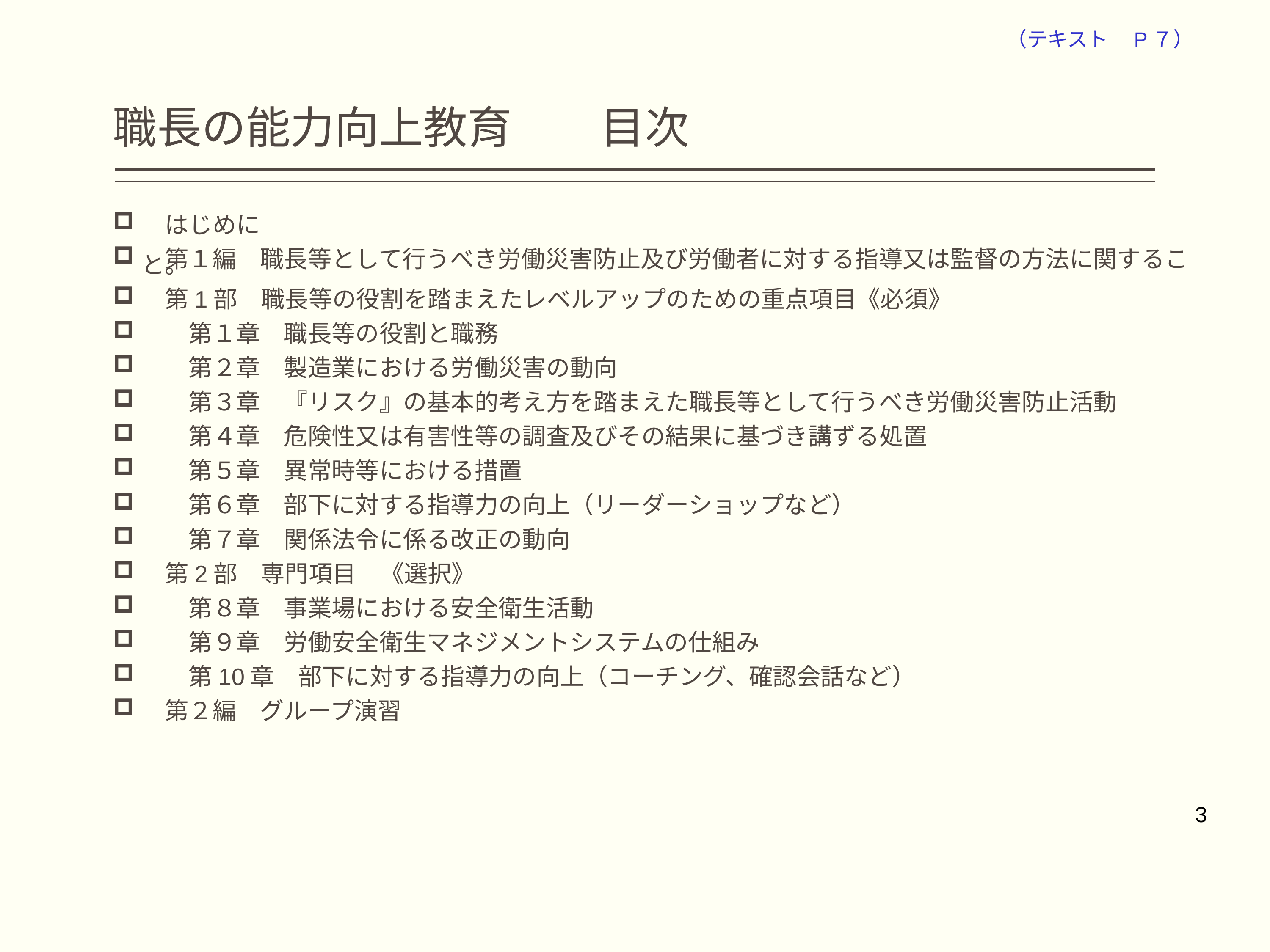

（テキスト　P７）
# 職長の能力向上教育　　目次

　はじめに
　第１編　職長等として行うべき労働災害防止及び労働者に対する指導又は監督の方法に関すること。
　第1部　職長等の役割を踏まえたレベルアップのための重点項目《必須》
　　第１章　職長等の役割と職務
　　第２章　製造業における労働災害の動向
　　第３章　『リスク』の基本的考え方を踏まえた職長等として行うべき労働災害防止活動
　　第４章　危険性又は有害性等の調査及びその結果に基づき講ずる処置
　　第５章　異常時等における措置
　　第６章　部下に対する指導力の向上（リーダーショップなど）
　　第７章　関係法令に係る改正の動向
　第2部　専門項目　《選択》
　　第８章　事業場における安全衛生活動
　　第９章　労働安全衛生マネジメントシステムの仕組み
　　第10章　部下に対する指導力の向上（コーチング、確認会話など）
　第２編　グループ演習
3